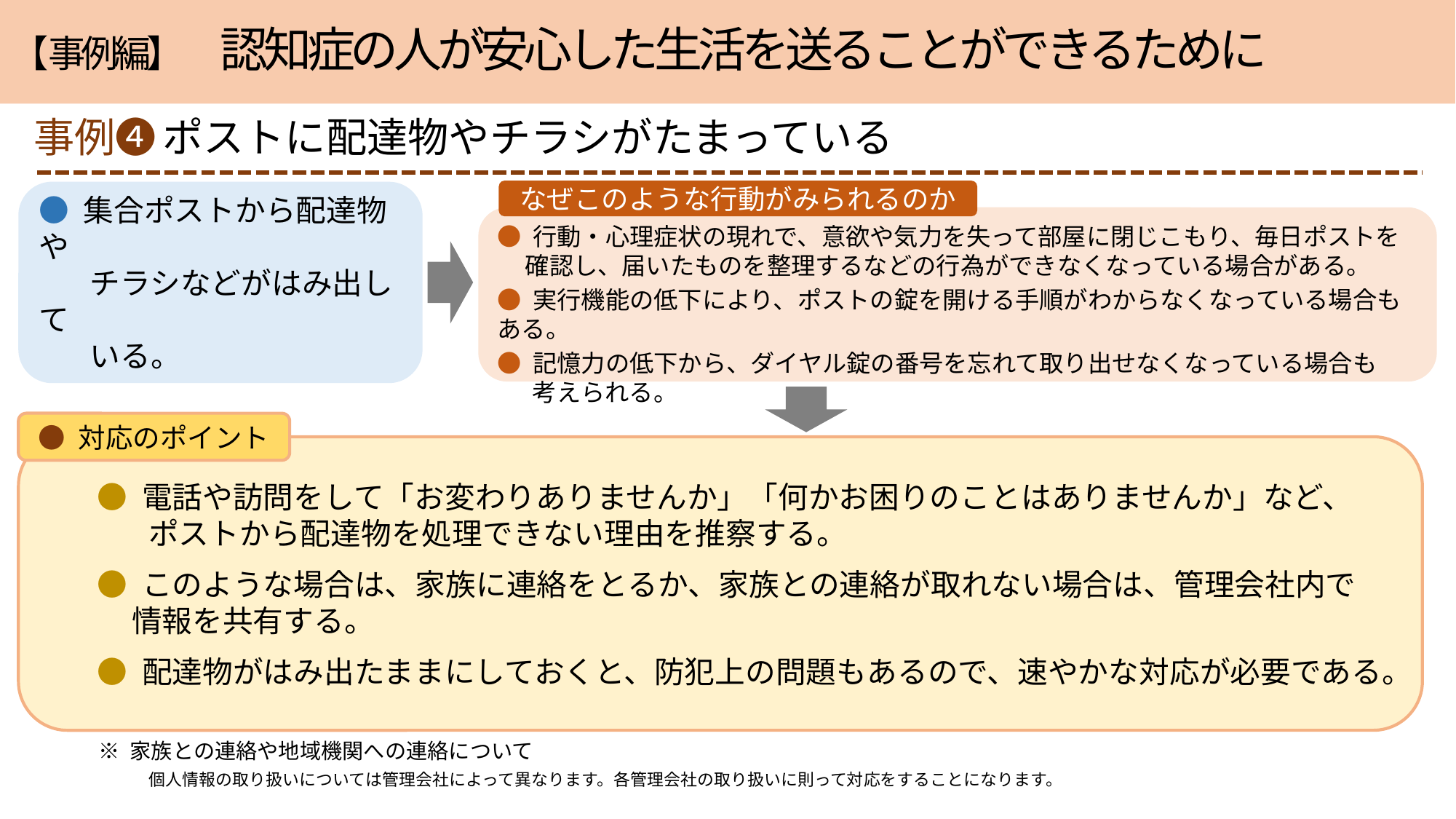

# 【事例編】　 認知症の人が安心した生活を送ることができるために
事例❹
ポストに配達物やチラシがたまっている
なぜこのような行動がみられるのか
● 集合ポストから配達物や
  　チラシなどがはみ出して
  　いる。
● 行動・心理症状の現れで、意欲や気力を失って部屋に閉じこもり、毎日ポストを
    確認し、届いたものを整理するなどの行為ができなくなっている場合がある。

● 実行機能の低下により、ポストの錠を開ける手順がわからなくなっている場合もある。

● 記憶力の低下から、ダイヤル錠の番号を忘れて取り出せなくなっている場合も
　  考えられる。

● 対応のポイント

● 電話や訪問をして「お変わりありませんか」「何かお困りのことはありませんか」など、
  　ポストから配達物を処理できない理由を推察する。

● このような場合は、家族に連絡をとるか、家族との連絡が取れない場合は、管理会社内で
    情報を共有する。

● 配達物がはみ出たままにしておくと、防犯上の問題もあるので、速やかな対応が必要である。

※ 家族との連絡や地域機関への連絡について

　　　個人情報の取り扱いについては管理会社によって異なります。各管理会社の取り扱いに則って対応をすることになります。